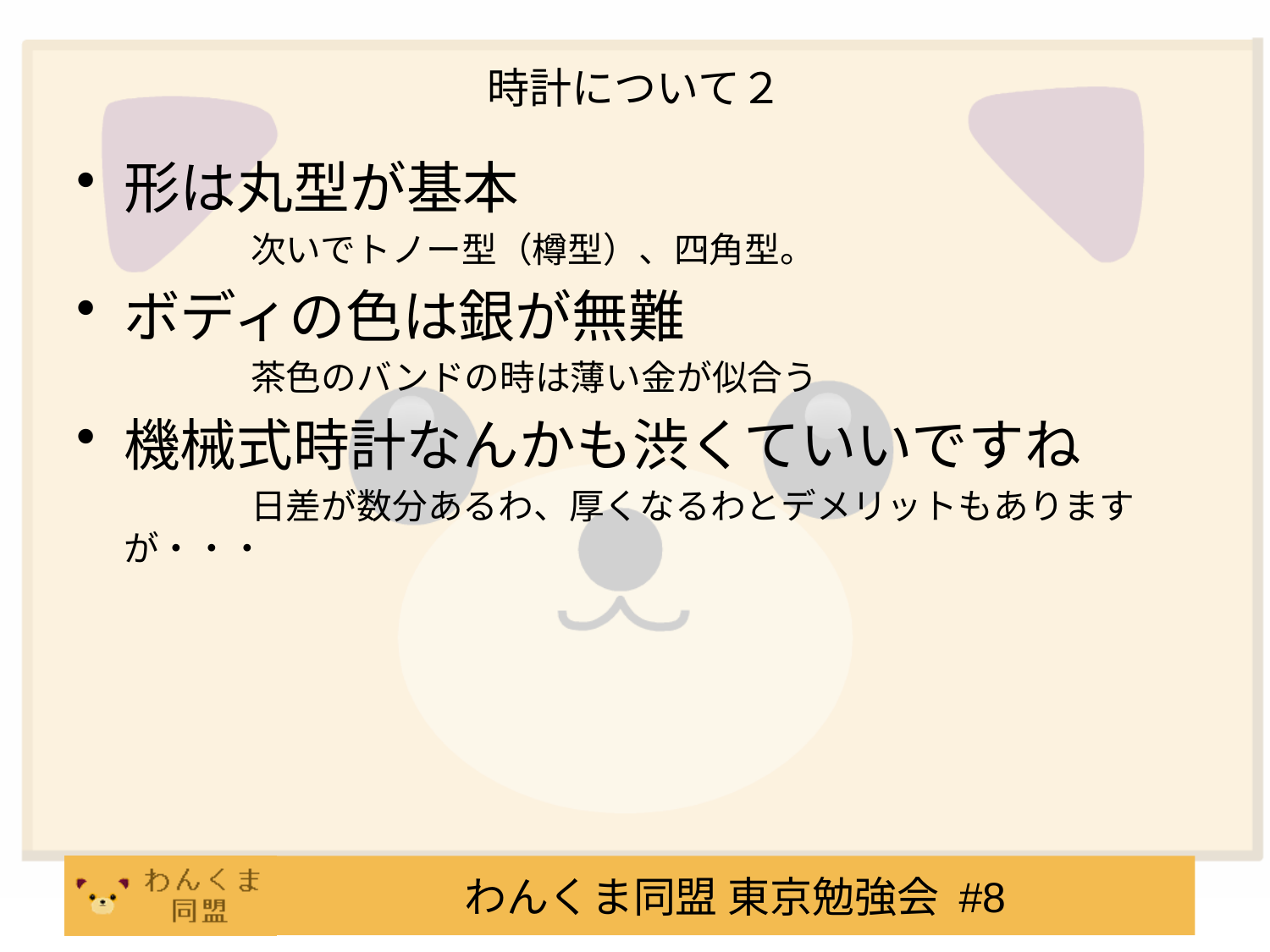

# 時計について２
形は丸型が基本
		次いでトノー型（樽型）、四角型。
ボディの色は銀が無難
		茶色のバンドの時は薄い金が似合う
機械式時計なんかも渋くていいですね
		日差が数分あるわ、厚くなるわとデメリットもありますが・・・